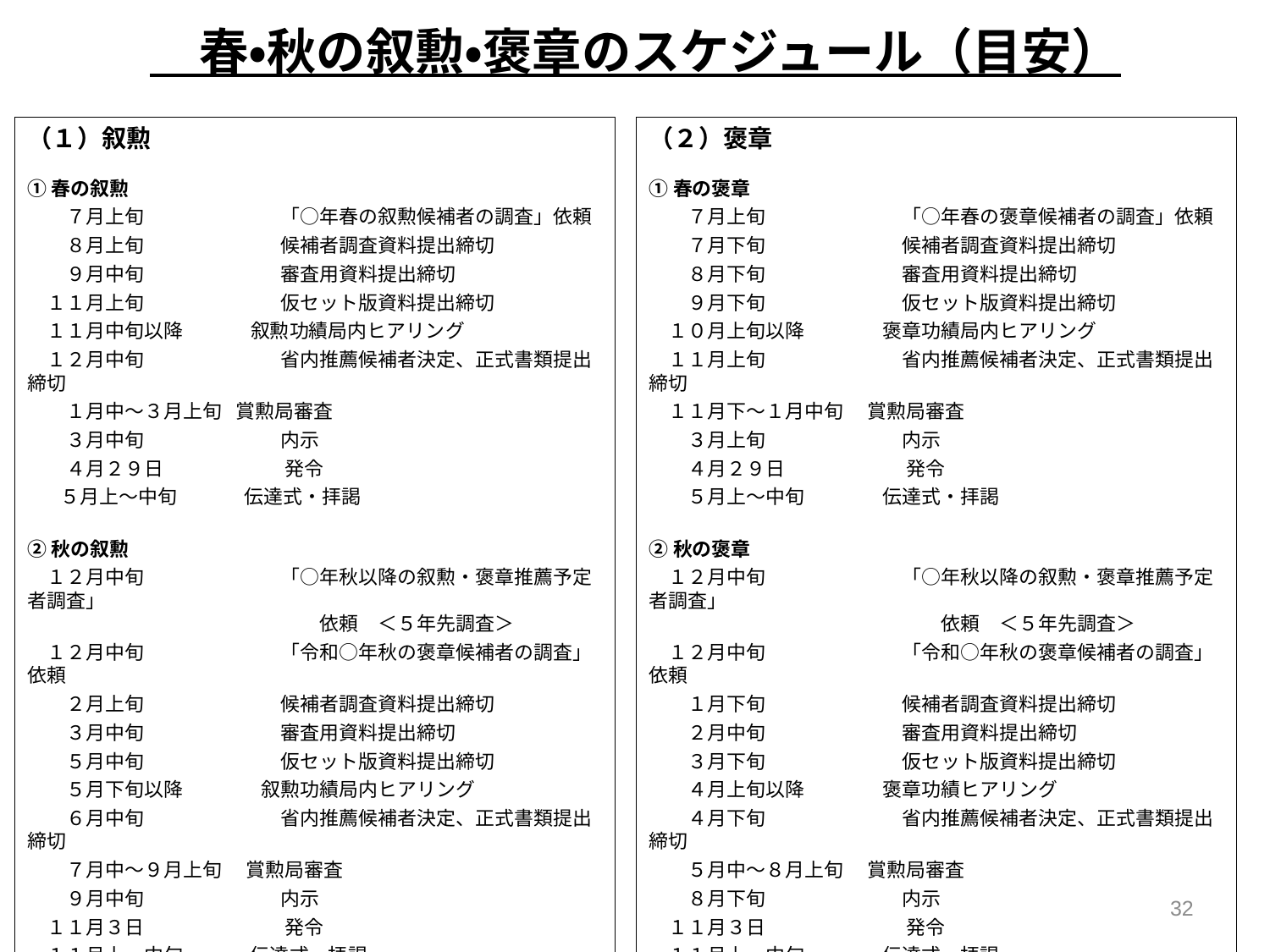

春・秋の叙勲・褒章のスケジュール（目安）
（１）叙勲

①春の叙勲
　　７月上旬　　　　　　　「○年春の叙勲候補者の調査」依頼
　　８月上旬　　　　　　　候補者調査資料提出締切
　　９月中旬　　　　　　　審査用資料提出締切
　１１月上旬　　　　　　　仮セット版資料提出締切
　１１月中旬以降　　　  叙勲功績局内ヒアリング
　１２月中旬　　　　　　　省内推薦候補者決定、正式書類提出締切
　　１月中～３月上旬   賞勲局審査
　　３月中旬　　　　　　　内示
　　４月２９日　　　　 　　発令
  　５月上～中旬　 　　 伝達式・拝謁

②秋の叙勲
　１２月中旬　　　　　　　「○年秋以降の叙勲・褒章推薦予定者調査」
　　　　　　　　　　　　　　　依頼　＜５年先調査＞
　１２月中旬　　　　　　　「令和○年秋の褒章候補者の調査」依頼
　　２月上旬　　　　　　　候補者調査資料提出締切
　　３月中旬　　　　　　　審査用資料提出締切
　　５月中旬　　　　　　　仮セット版資料提出締切
　　５月下旬以降　　　　叙勲功績局内ヒアリング
　　６月中旬　　　　　　　省内推薦候補者決定、正式書類提出締切
　　７月中～９月上旬 　賞勲局審査
　　９月中旬　　　　　　　内示
　１１月３日　　　　　　　 発令
　１１月上～中旬　 　　 伝達式・拝謁
（２）褒章

①春の褒章
　　７月上旬　　　　　　　「○年春の褒章候補者の調査」依頼
　　７月下旬　　　　　　　候補者調査資料提出締切
　　８月下旬　　　　　　　審査用資料提出締切
　　９月下旬　　　　　　　仮セット版資料提出締切
　１０月上旬以降　　　　褒章功績局内ヒアリング
　１１月上旬　　　　　　　省内推薦候補者決定、正式書類提出締切
　１１月下～１月中旬　 賞勲局審査
　　３月上旬　　　　　　　内示
　　４月２９日　　　　　　 発令
　　５月上～中旬　　　　伝達式・拝謁

②秋の褒章
　１２月中旬　　　　　　　「○年秋以降の叙勲・褒章推薦予定者調査」
　　　　　　　　　　　　　　　依頼　＜５年先調査＞
　１２月中旬　　　　　　　「令和○年秋の褒章候補者の調査」依頼
　　１月下旬　　　　　　　候補者調査資料提出締切
　　２月中旬　　　　　　　審査用資料提出締切
　　３月下旬　　　　　　　仮セット版資料提出締切
　　４月上旬以降　　　　褒章功績ヒアリング
　　４月下旬　　　　　　　省内推薦候補者決定、正式書類提出締切
　　５月中～８月上旬　 賞勲局審査
　　８月下旬　　　　　　　内示
　１１月３日　　　　　　　 発令
　１１月上～中旬　　　　伝達式・拝謁

32